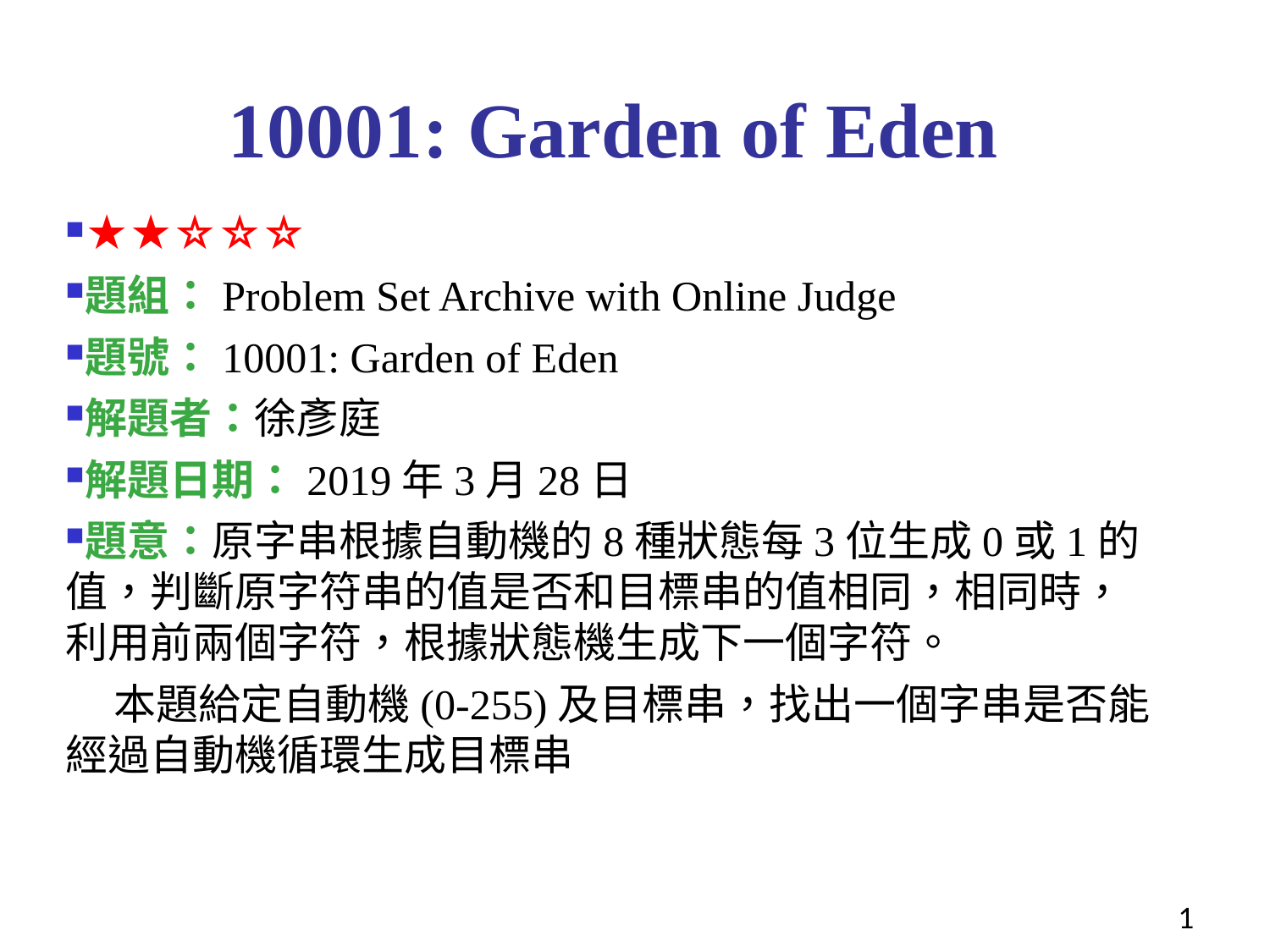

10001: Garden of Eden
★★☆☆☆
題組：Problem Set Archive with Online Judge
題號：10001: Garden of Eden
解題者：徐彥庭
解題日期：2019年3月28日
題意：原字串根據自動機的8種狀態每3位生成0或1的值，判斷原字符串的值是否和目標串的值相同，相同時，利用前兩個字符，根據狀態機生成下一個字符。
    本題給定自動機(0-255)及目標串，找出一個字串是否能經過自動機循環生成目標串

1